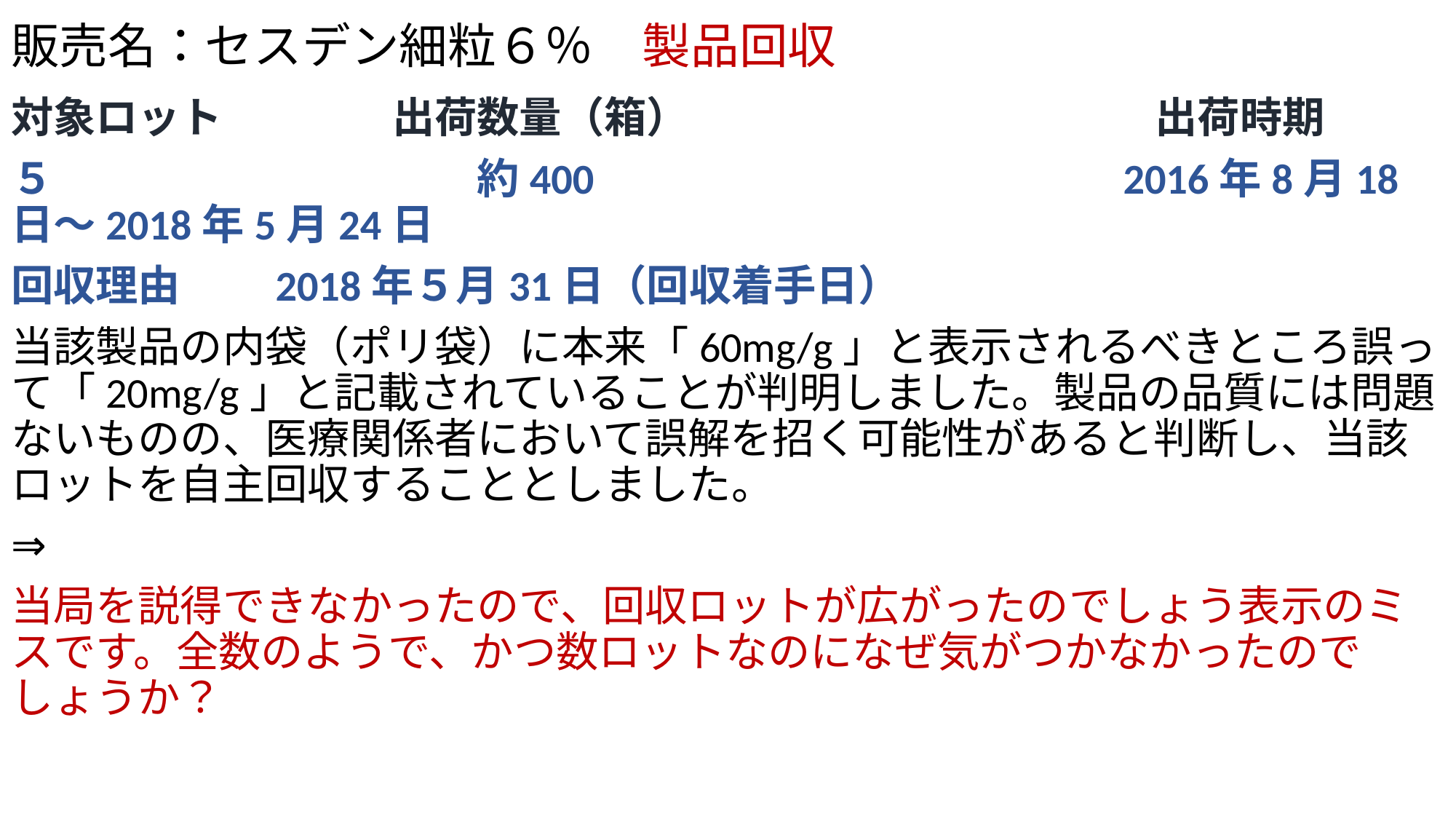

# 販売名：セスデン細粒６％　製品回収
対象ロット　　　　出荷数量（箱）　　　　　　　　　　　出荷時期
５　　　　　　　　　　約400　　　　　　　　　　　　2016年8月18日～2018年5月24日
回収理由　　2018年５月31日（回収着手日）
当該製品の内袋（ポリ袋）に本来「60mg/g」と表示されるべきところ誤って「20mg/g」と記載されていることが判明しました。製品の品質には問題ないものの、医療関係者において誤解を招く可能性があると判断し、当該ロットを自主回収することとしました。
⇒
当局を説得できなかったので、回収ロットが広がったのでしょう表示のミスです。全数のようで、かつ数ロットなのになぜ気がつかなかったのでしょうか？